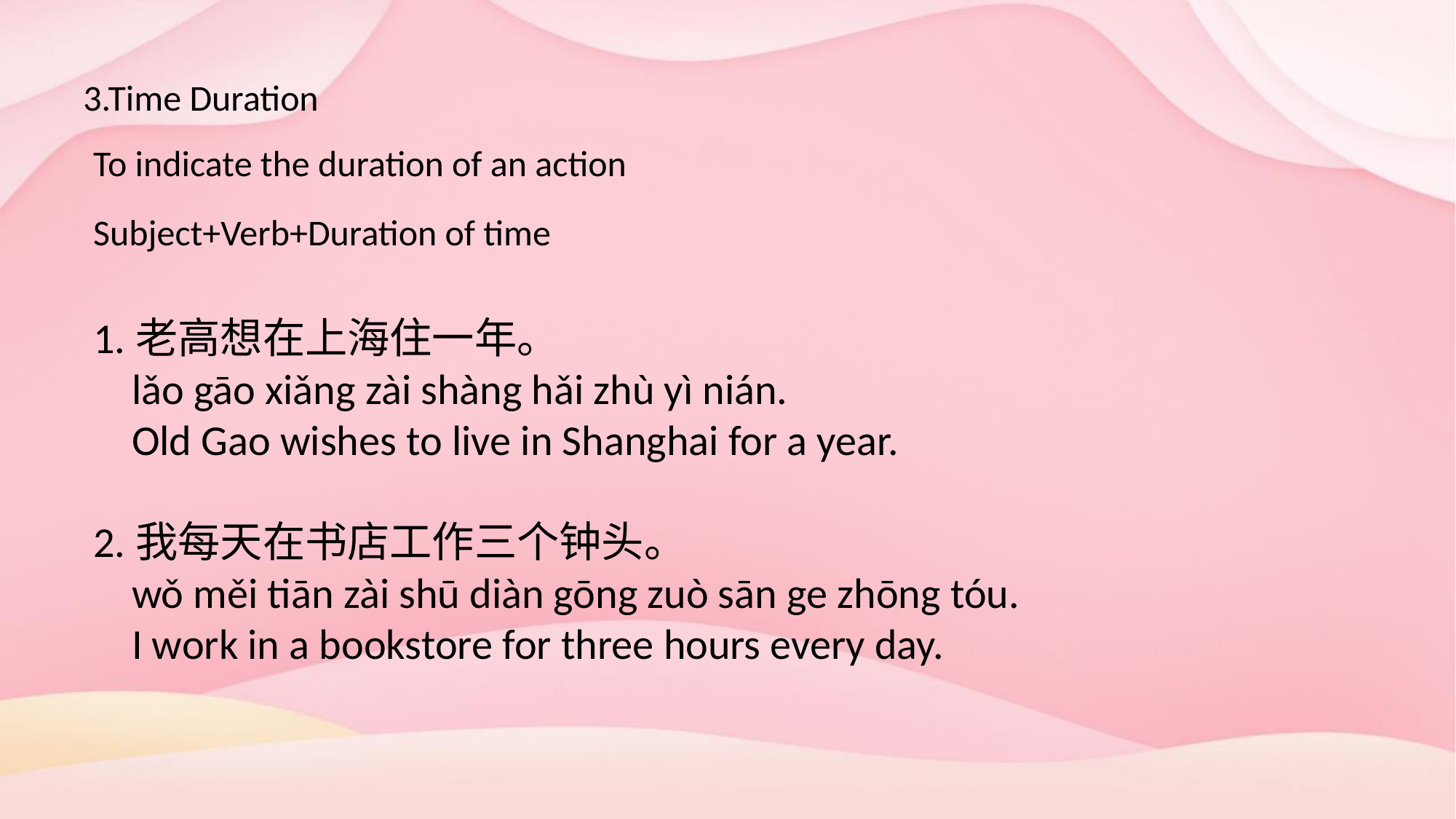

3.Time Duration
To indicate the duration of an action
Subject+Verb+Duration of time
1.老高想在上海住一年。
    lǎo gāo xiǎng zài shàng hǎi zhù yì nián.
    Old Gao wishes to live in Shanghai for a year.

2.我每天在书店工作三个钟头。
    wǒ měi tiān zài shū diàn gōng zuò sān ge zhōng tóu.
    I work in a bookstore for three hours every day.